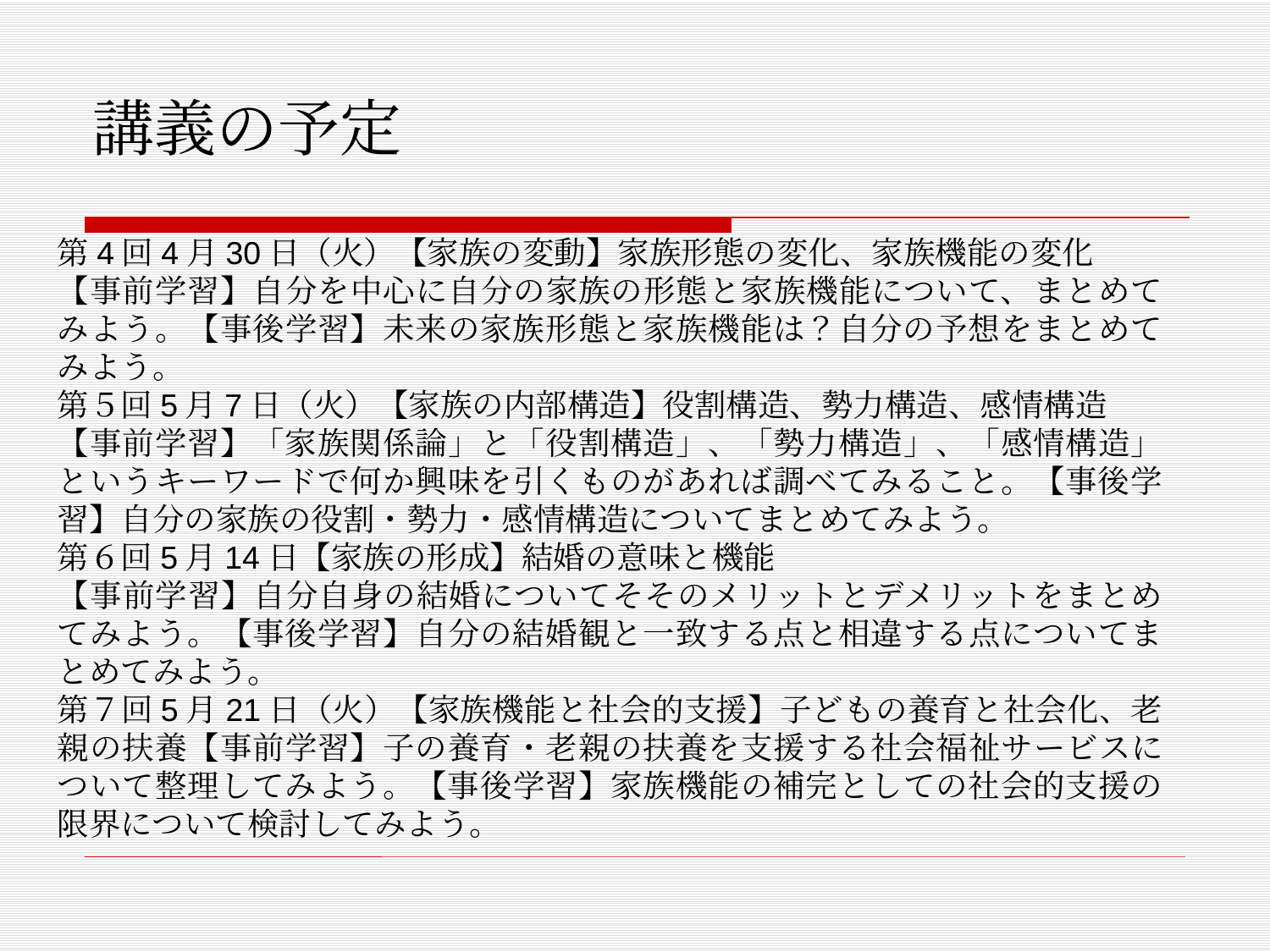

# 講義の予定
第4回4月30日（火）【家族の変動】家族形態の変化、家族機能の変化
【事前学習】自分を中心に自分の家族の形態と家族機能について、まとめてみよう。【事後学習】未来の家族形態と家族機能は？自分の予想をまとめてみよう。
第５回5月7日（火）【家族の内部構造】役割構造、勢力構造、感情構造
【事前学習】「家族関係論」と「役割構造」、「勢力構造」、「感情構造」というキーワードで何か興味を引くものがあれば調べてみること。【事後学習】自分の家族の役割・勢力・感情構造についてまとめてみよう。
第６回5月14日【家族の形成】結婚の意味と機能
【事前学習】自分自身の結婚についてそそのメリットとデメリットをまとめてみよう。【事後学習】自分の結婚観と一致する点と相違する点についてまとめてみよう。
第７回5月21日（火）【家族機能と社会的支援】子どもの養育と社会化、老親の扶養【事前学習】子の養育・老親の扶養を支援する社会福祉サービスについて整理してみよう。【事後学習】家族機能の補完としての社会的支援の限界について検討してみよう。